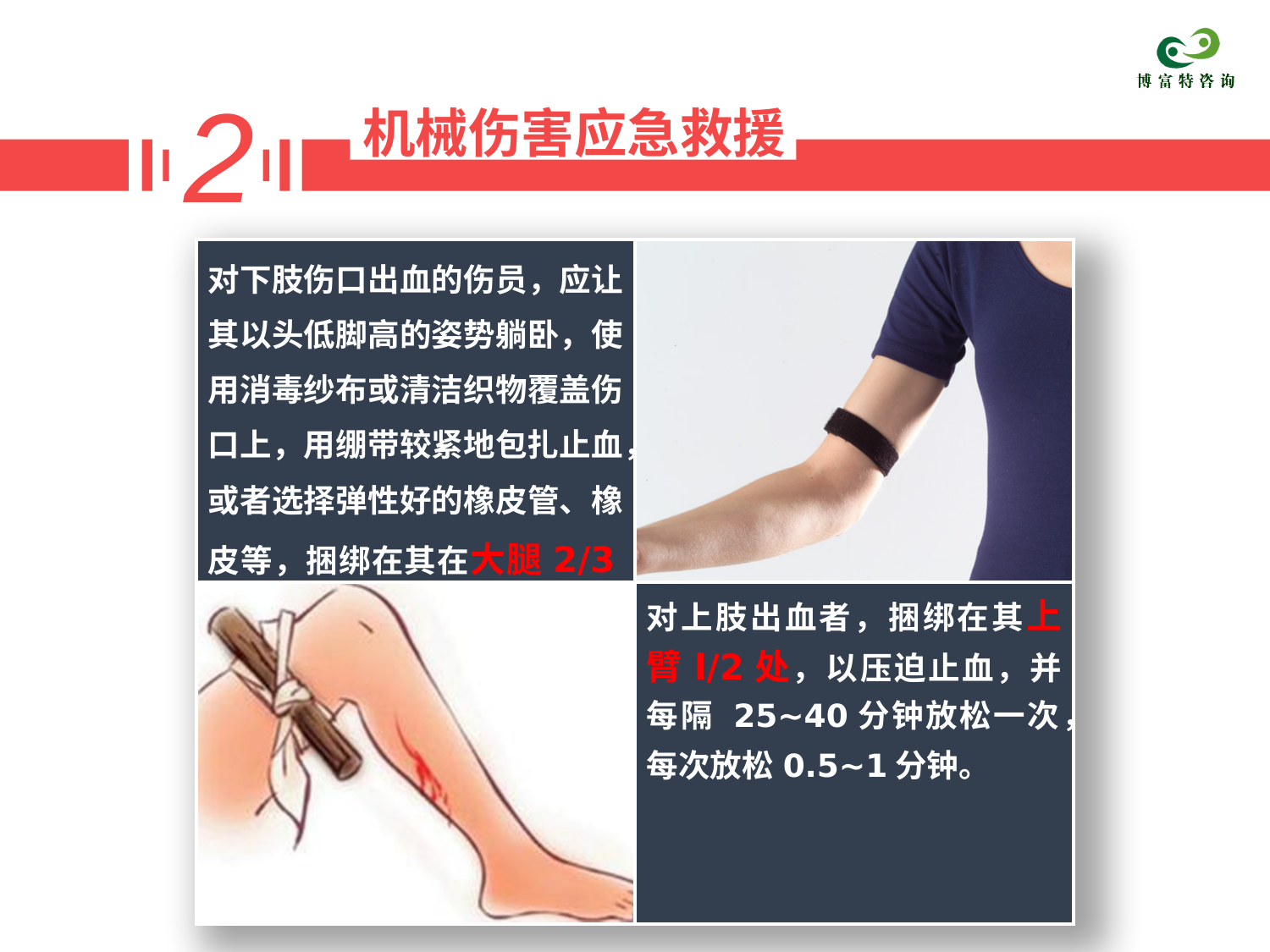

2

机械伤害应急救援

| 对下肢伤口出血的伤员，应让其以头低脚高的姿势躺卧，使用消毒纱布或清洁织物覆盖伤口上，用绷带较紧地包扎止血，或者选择弹性好的橡皮管、橡皮等，捆绑在其在大腿2/3处 |  |
| --- | --- |
|  | 对上肢出血者，捆绑在其上臂l/2处，以压迫止血，并每隔 25~40分钟放松一次，每次放松0.5~1分钟。 |
对下肢伤口出血的伤员，应让其以头低脚高的姿势躺卧，使用消毒纱布或清洁织物覆盖伤口上，用绷带较紧地包扎止血，或者选择弹性好的橡皮管、橡皮等，对上肢出血者，捆绑在其上臂l/2处，对下肢出血者，捆绑在其在大腿2/3处，以压迫止血，并每隔 25~40分钟放松一次，每次放松0.5~1分钟。